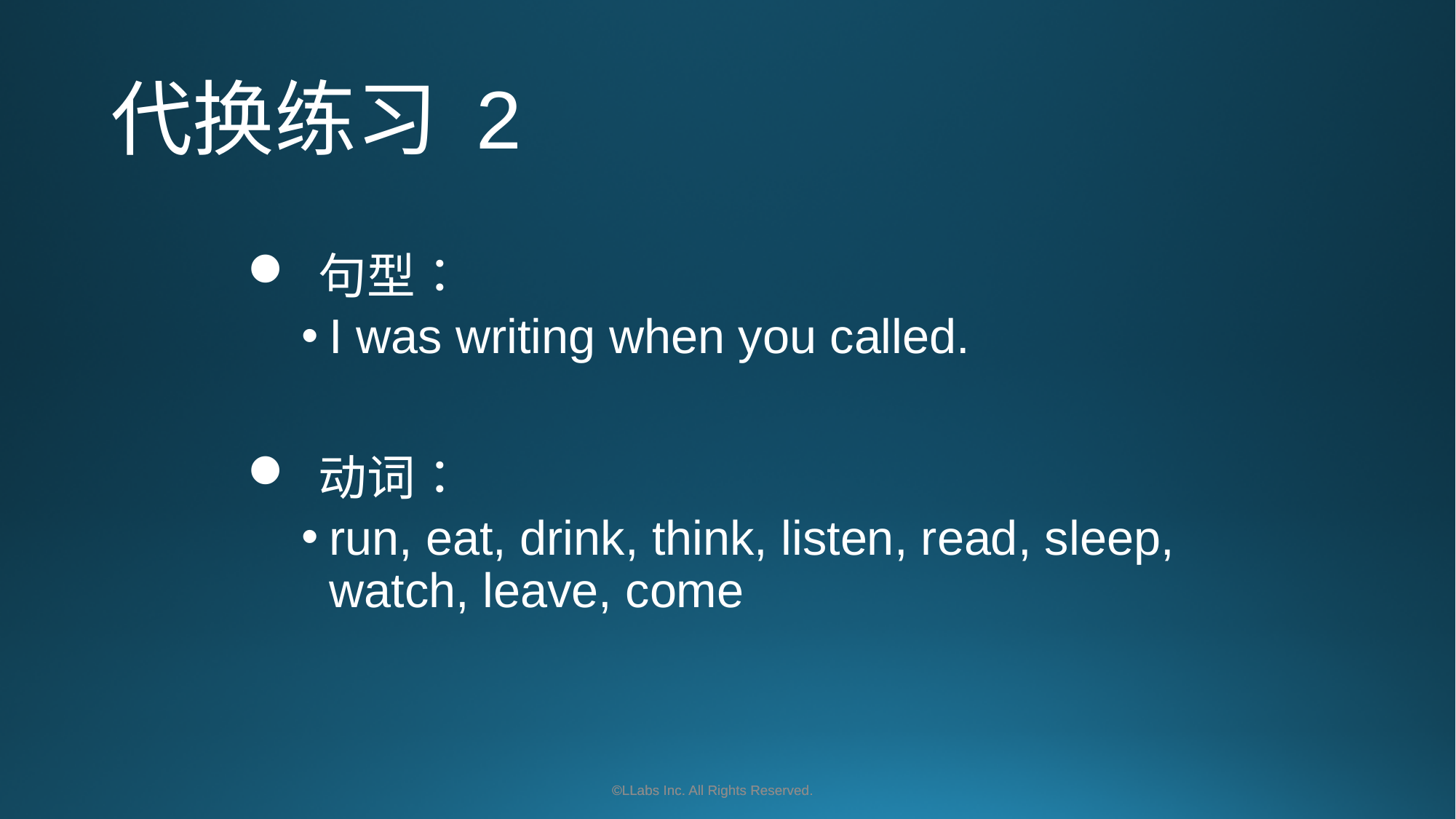

# 代换练习 2
 句型：
I was writing when you called.

 动词：
run, eat, drink, think, listen, read, sleep, watch, leave, come